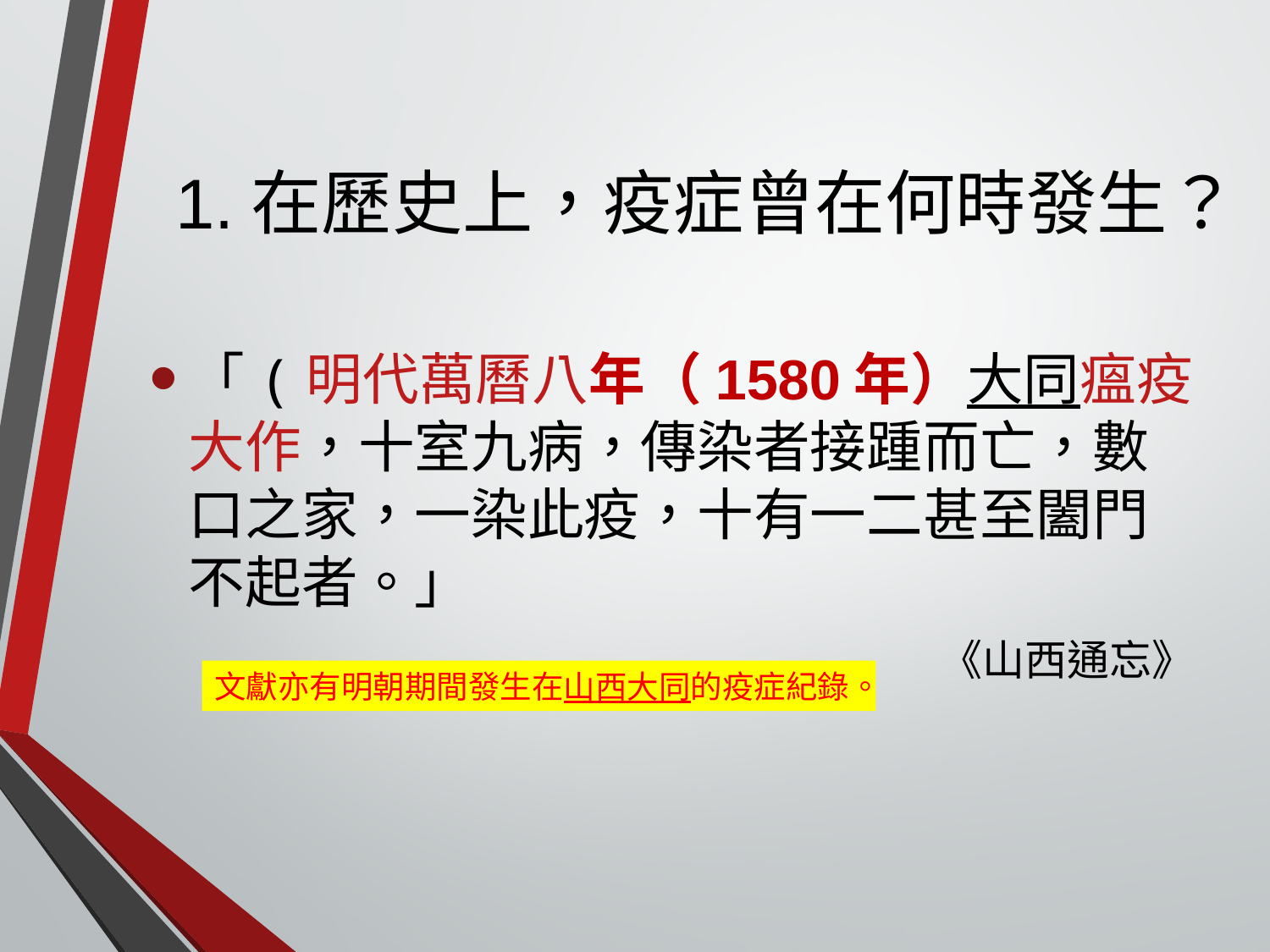

# 1.在歷史上，疫症曾在何時發生？
「(明代萬曆八年（1580年）大同瘟疫大作，十室九病，傳染者接踵而亡，數口之家，一染此疫，十有一二甚至闔門不起者。」
《山西通忘》
文獻亦有明朝期間發生在山西大同的疫症紀錄。